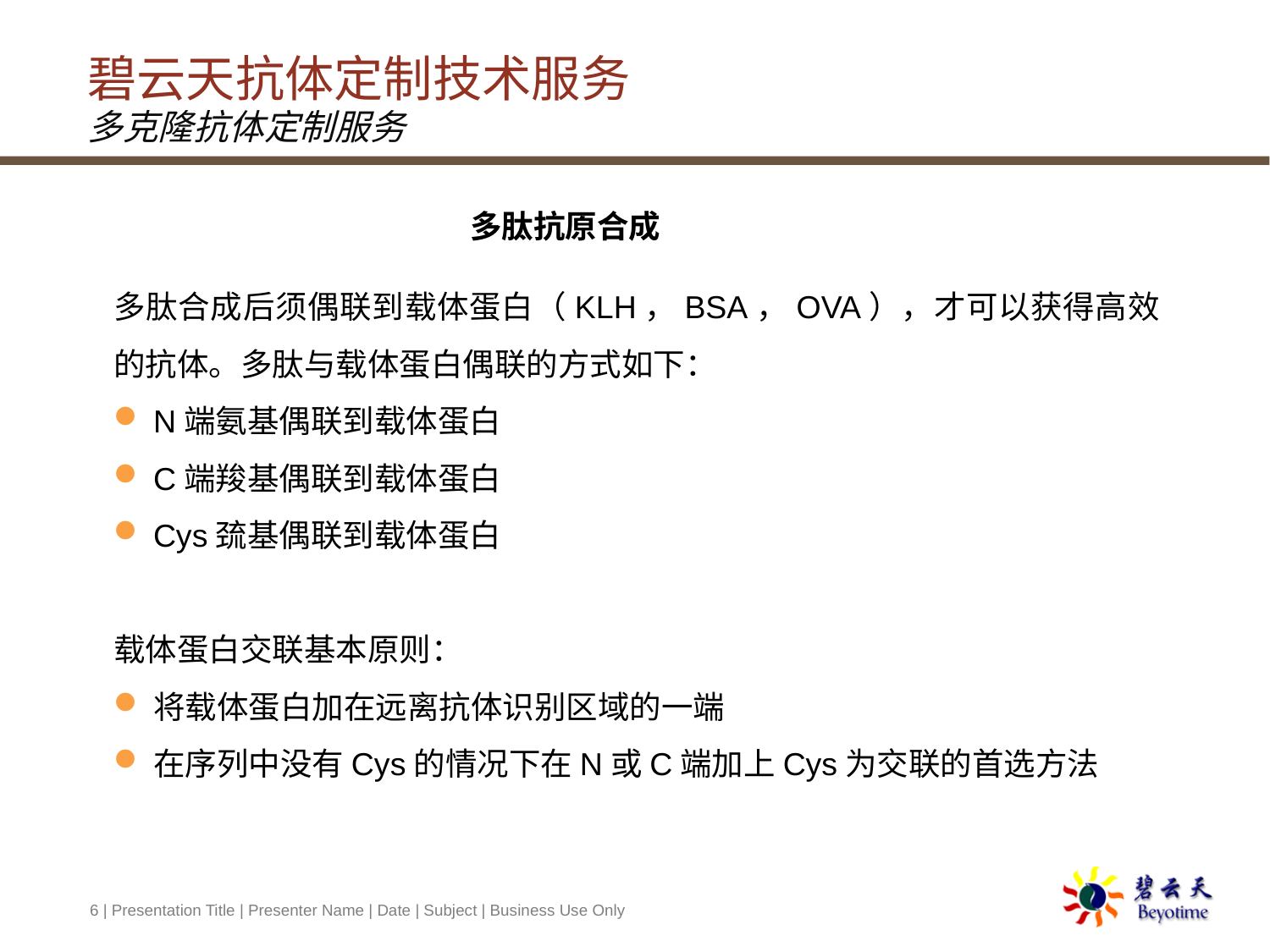

# 碧云天抗体定制技术服务 多克隆抗体定制服务
多肽抗原合成
多肽合成后须偶联到载体蛋白（KLH，BSA，OVA），才可以获得高效的抗体。多肽与载体蛋白偶联的方式如下：
N端氨基偶联到载体蛋白
C端羧基偶联到载体蛋白
Cys巯基偶联到载体蛋白

载体蛋白交联基本原则：
将载体蛋白加在远离抗体识别区域的一端
在序列中没有Cys的情况下在N或C端加上Cys为交联的首选方法
6 | Presentation Title | Presenter Name | Date | Subject | Business Use Only